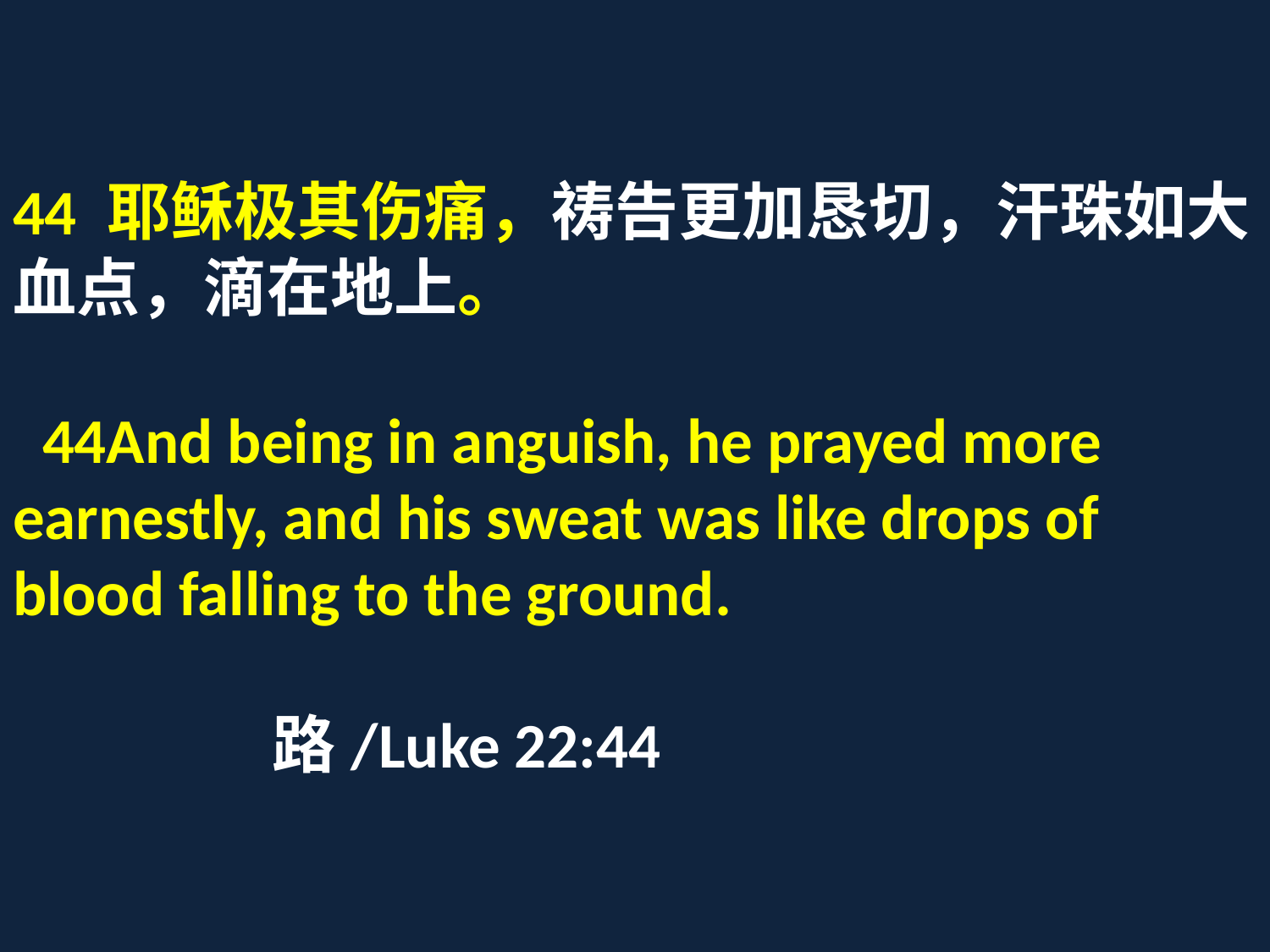

44 耶稣极其伤痛，祷告更加恳切，汗珠如大血点，滴在地上。
 44And being in anguish, he prayed more earnestly, and his sweat was like drops of blood falling to the ground.
                 路/Luke 22:44